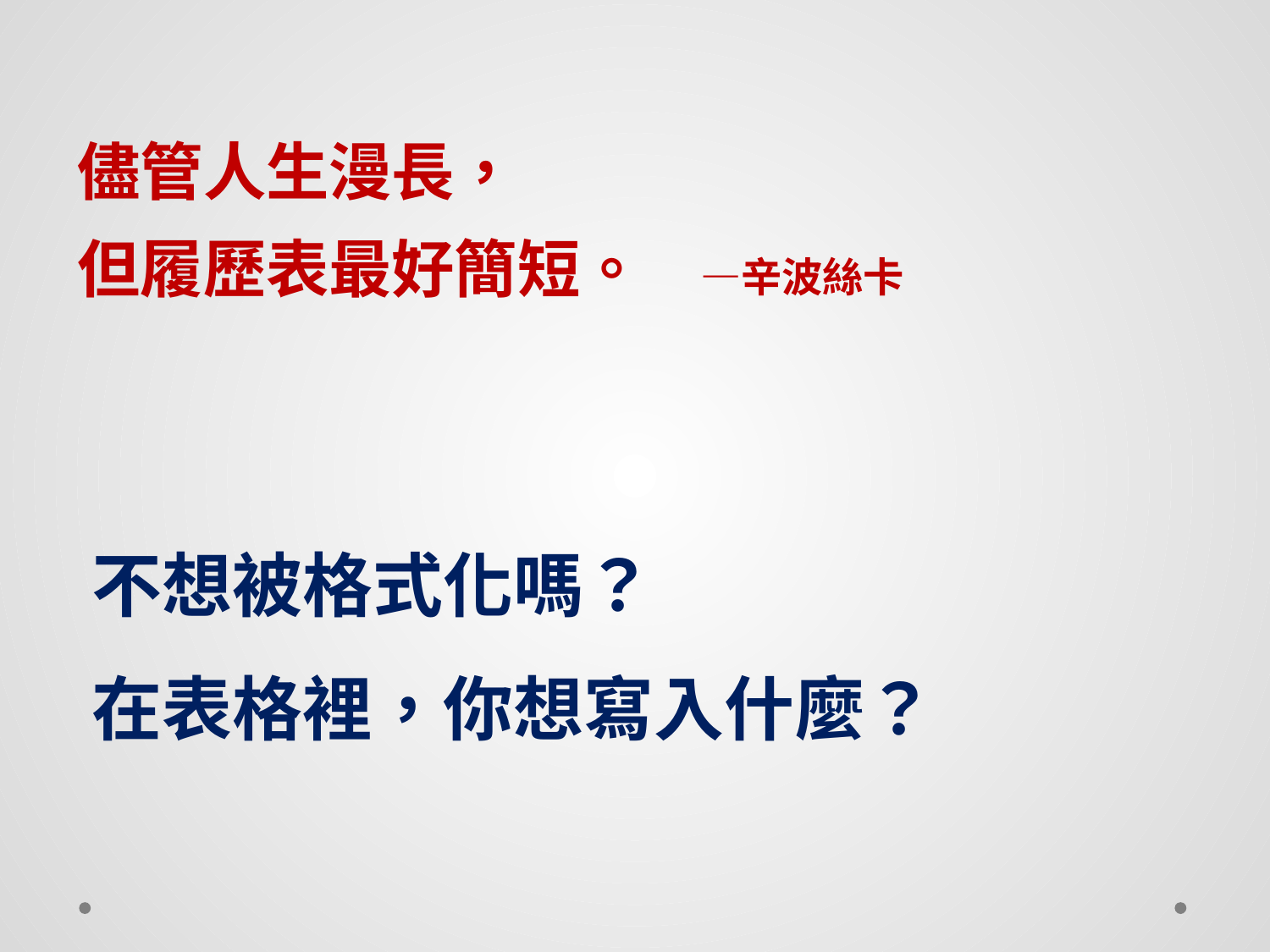

儘管人生漫長，
但履歷表最好簡短。    —辛波絲卡

不想被格式化嗎？
在表格裡，你想寫入什麼？